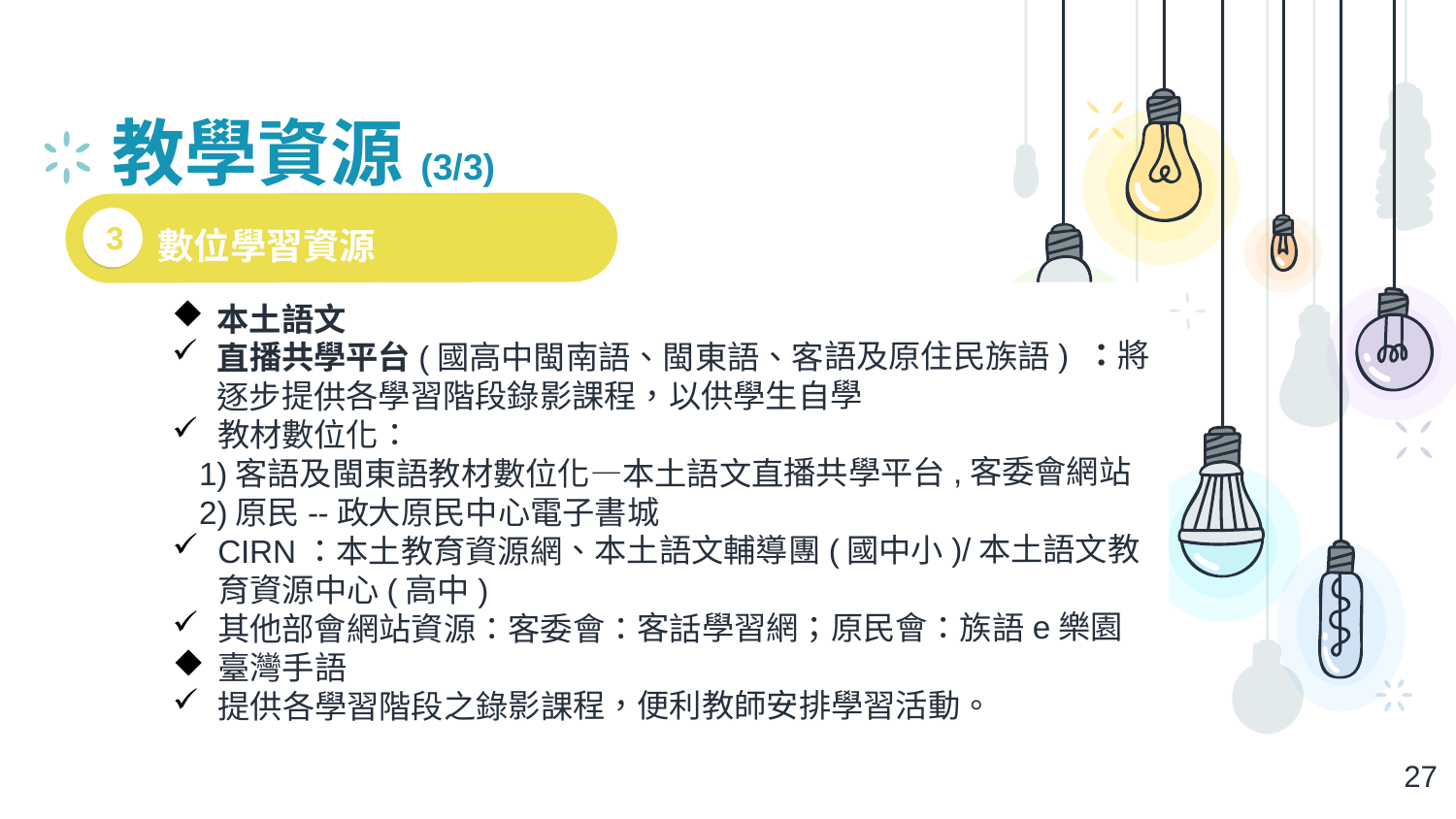

# 教學資源(3/3)

本土語文
直播共學平台(國高中閩南語、閩東語、客語及原住民族語) ：將逐步提供各學習階段錄影課程，以供學生自學
教材數位化：
   1)客語及閩東語教材數位化—本土語文直播共學平台,客委會網站
   2)原民--政大原民中心電子書城
CIRN：本土教育資源網、本土語文輔導團(國中小)/本土語文教育資源中心(高中)
其他部會網站資源：客委會：客話學習網；原民會：族語e樂園
臺灣手語
提供各學習階段之錄影課程，便利教師安排學習活動。

數位學習資源
3
27